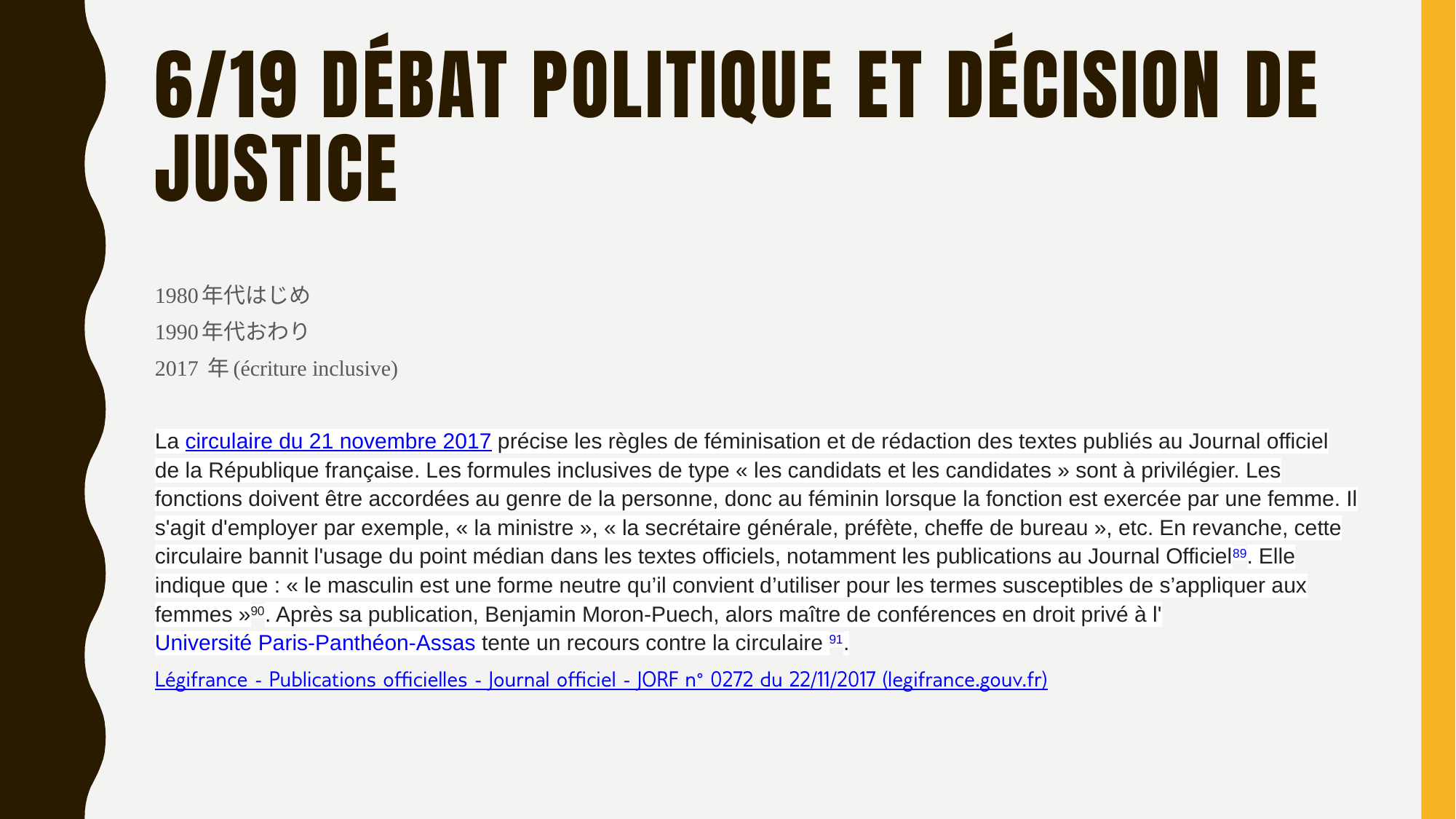

# 6/19 Débat politique et décision de justice
1980年代はじめ
1990年代おわり
2017 年(écriture inclusive)

La circulaire du 21 novembre 2017 précise les règles de féminisation et de rédaction des textes publiés au Journal officiel de la République française. Les formules inclusives de type « les candidats et les candidates » sont à privilégier. Les fonctions doivent être accordées au genre de la personne, donc au féminin lorsque la fonction est exercée par une femme. Il s'agit d'employer par exemple, « la ministre », « la secrétaire générale, préfète, cheffe de bureau », etc. En revanche, cette circulaire bannit l'usage du point médian dans les textes officiels, notamment les publications au Journal Officiel89. Elle indique que : « le masculin est une forme neutre qu’il convient d’utiliser pour les termes susceptibles de s’appliquer aux femmes »90. Après sa publication, Benjamin Moron-Puech, alors maître de conférences en droit privé à l'Université Paris-Panthéon-Assas tente un recours contre la circulaire 91.
Légifrance - Publications officielles - Journal officiel - JORF n° 0272 du 22/11/2017 (legifrance.gouv.fr)